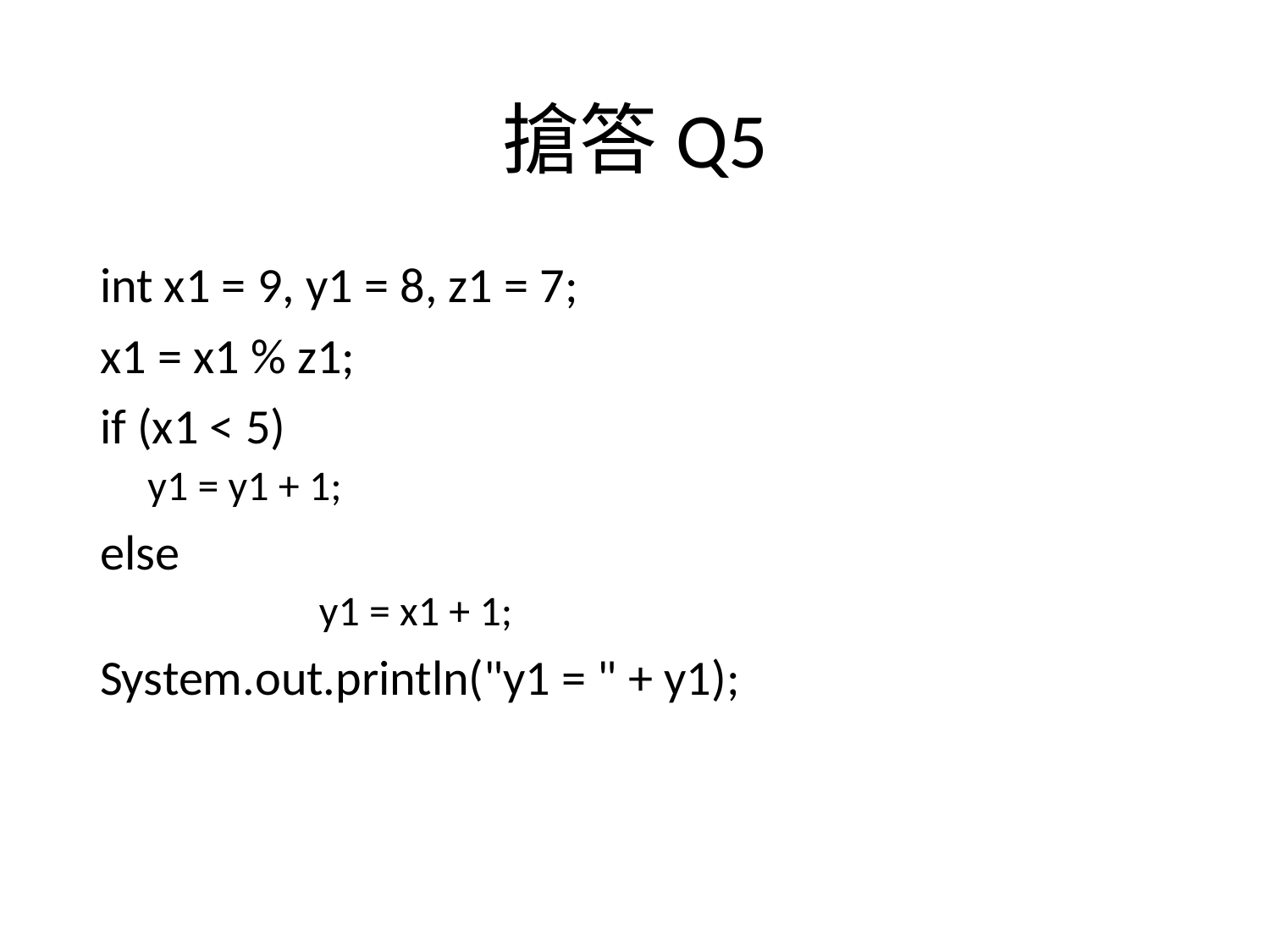

# 搶答Q5
int x1 = 9, y1 = 8, z1 = 7;
x1 = x1 % z1;
if (x1 < 5)
y1 = y1 + 1;
else
                  y1 = x1 + 1;
System.out.println("y1 = " + y1);